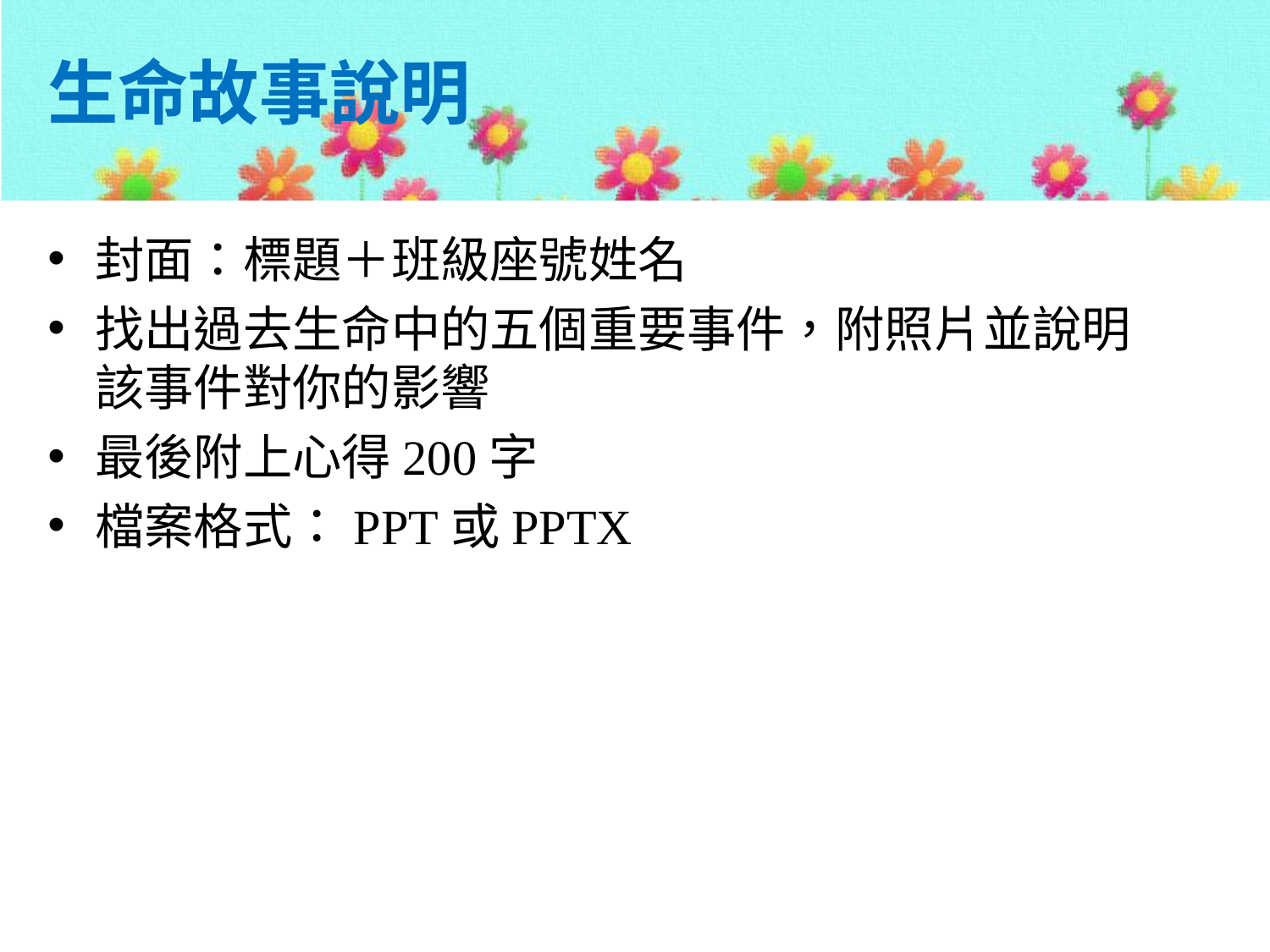

# 生命故事說明
封面：標題＋班級座號姓名
找出過去生命中的五個重要事件，附照片並說明該事件對你的影響
最後附上心得200字
檔案格式：PPT或PPTX